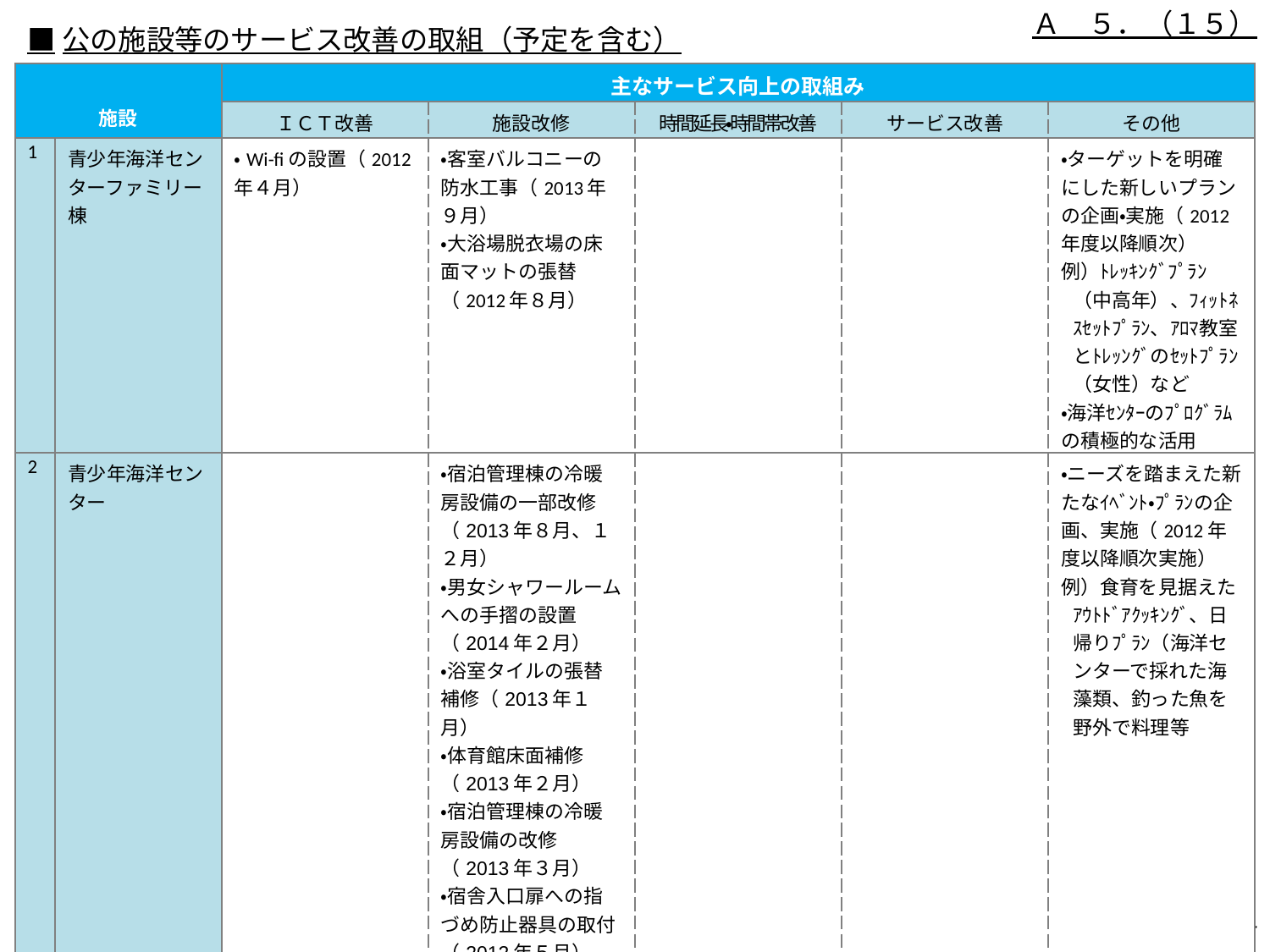

Ａ　５．（１５）
■公の施設等のサービス改善の取組（予定を含む）
| 施設 |  | 主なサービス向上の取組み |  |  |  |  |
| --- | --- | --- | --- | --- | --- | --- |
|  |  | ＩＣＴ改善 | 施設改修 | 時間延長・時間帯改善 | サービス改善 | その他 |
| 1 | 青少年海洋センターファミリー棟 | ・Wi-fiの設置（2012年４月） | ・客室バルコニーの防水工事（2013年９月） ・大浴場脱衣場の床面マットの張替（2012年８月） |  |  | ・ターゲットを明確にした新しいプランの企画・実施（2012年度以降順次） 例）ﾄﾚｯｷﾝｸﾞﾌﾟﾗﾝ（中高年）、ﾌｨｯﾄﾈｽｾｯﾄﾌﾟﾗﾝ、ｱﾛﾏ教室とﾄﾚｯﾝｸﾞのｾｯﾄﾌﾟﾗﾝ（女性）など ・海洋ｾﾝﾀｰのﾌﾟﾛｸﾞﾗﾑの積極的な活用 -ﾏﾘﾝﾊﾟｯｸ導入（ﾏﾘﾝｽﾎﾟｰﾂ体験+宿泊） |
| 2 | 青少年海洋センター |  | ・宿泊管理棟の冷暖房設備の一部改修（2013年８月、１２月） ・男女シャワールームへの手摺の設置（2014年２月） ・浴室タイルの張替補修（2013年１月） ・体育館床面補修　（2013年２月） ・宿泊管理棟の冷暖房設備の改修（2013年３月） ・宿舎入口扉への指づめ防止器具の取付（2012年５月） ・宿泊管理棟トイレの一部洋式化（2013年１月） |  |  | ・ニーズを踏まえた新たなｲﾍﾞﾝﾄ・ﾌﾟﾗﾝの企画、実施（2012年度以降順次実施） 例）食育を見据えたｱｳﾄﾄﾞｱｸｯｷﾝｸﾞ、日帰りﾌﾟﾗﾝ（海洋センターで採れた海藻類、釣った魚を野外で料理等 |
34